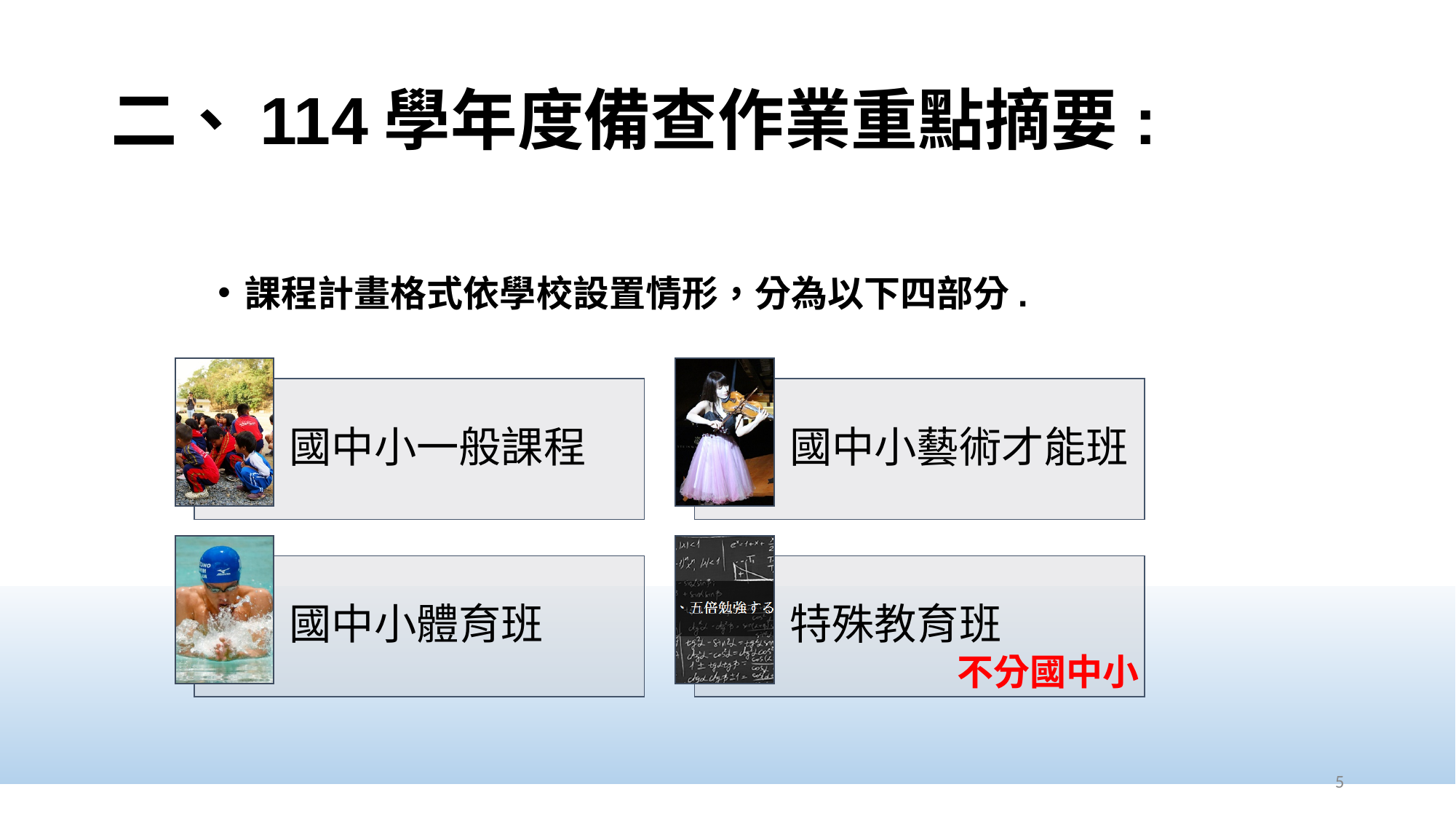

# 二、114學年度備查作業重點摘要:
課程計畫格式依學校設置情形，分為以下四部分.

國中小一般課程

國中小藝術才能班

國中小體育班

特殊教育班

不分國中小
5